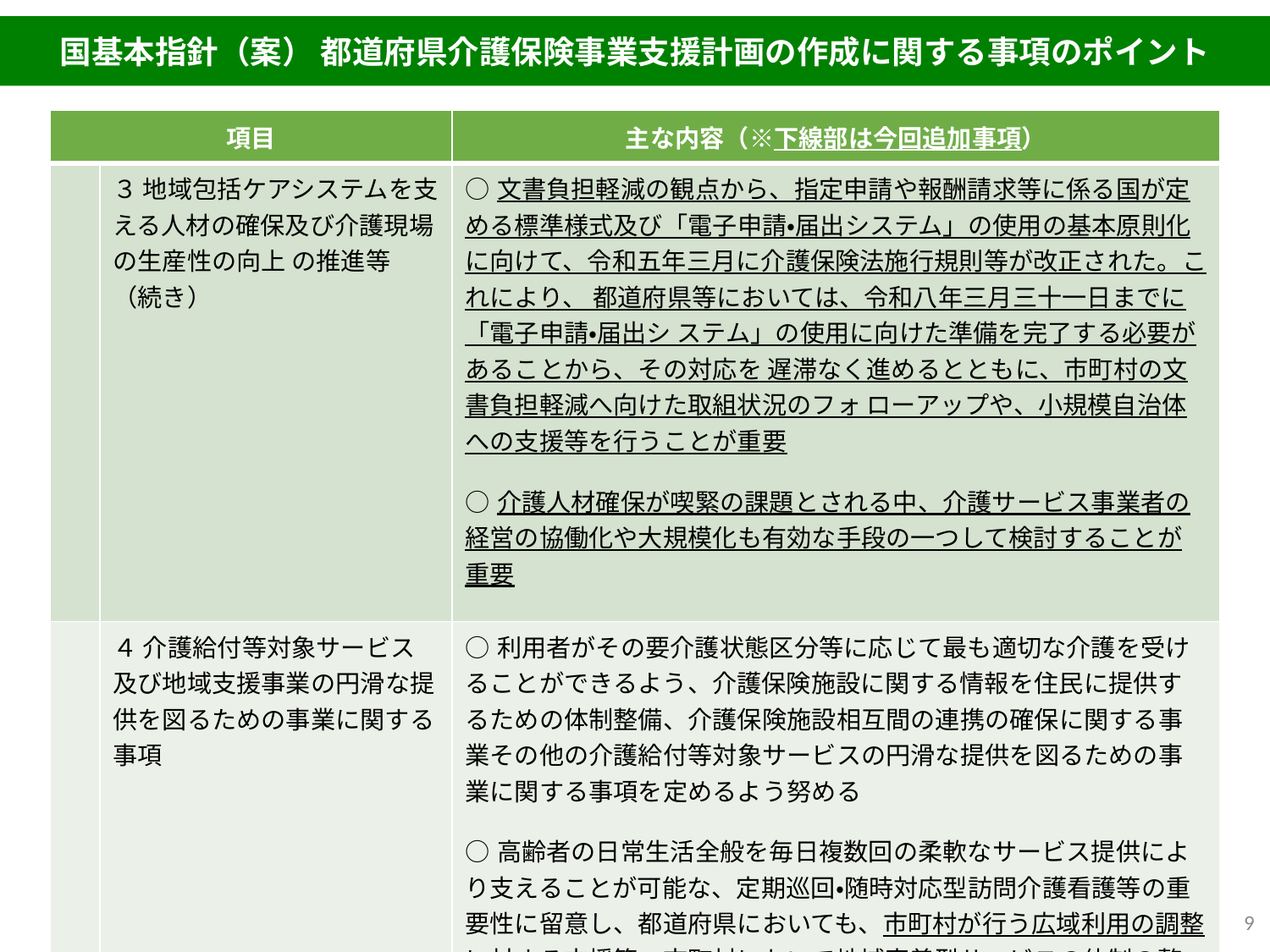

国基本指針（案） 都道府県介護保険事業支援計画の作成に関する事項のポイント
| 項目 |  | 主な内容（※下線部は今回追加事項） |
| --- | --- | --- |
|  | ３ 地域包括ケアシステムを支える人材の確保及び介護現場の生産性の向上 の推進等 （続き） | ○文書負担軽減の観点から、指定申請や報酬請求等に係る国が定める標準様式及び「電子申請・届出システム」の使用の基本原則化に向けて、令和五年三月に介護保険法施行規則等が改正された。これにより、 都道府県等においては、令和八年三月三十一日までに「電子申請・届出シ ステム」の使用に向けた準備を完了する必要があることから、その対応を 遅滞なく進めるとともに、市町村の文書負担軽減へ向けた取組状況のフォ ローアップや、小規模自治体への支援等を行うことが重要 ○介護人材確保が喫緊の課題とされる中、介護サービス事業者の経営の協働化や大規模化も有効な手段の一つして検討することが重要 |
|  | ４ 介護給付等対象サービス及び地域支援事業の円滑な提供を図るための事業に関する事項 | ○利用者がその要介護状態区分等に応じて最も適切な介護を受けることができるよう、介護保険施設に関する情報を住民に提供するための体制整備、介護保険施設相互間の連携の確保に関する事業その他の介護給付等対象サービスの円滑な提供を図るための事業に関する事項を定めるよう努める ○高齢者の日常生活全般を毎日複数回の柔軟なサービス提供により支えることが可能な、定期巡回・随時対応型訪問介護看護等の重要性に留意し、都道府県においても、市町村が行う広域利用の調整に対する支援等、市町村において地域密着型サービスの体制の整備が行われるよう、必要な支援に関する事項を盛り込むことが重要 |
9